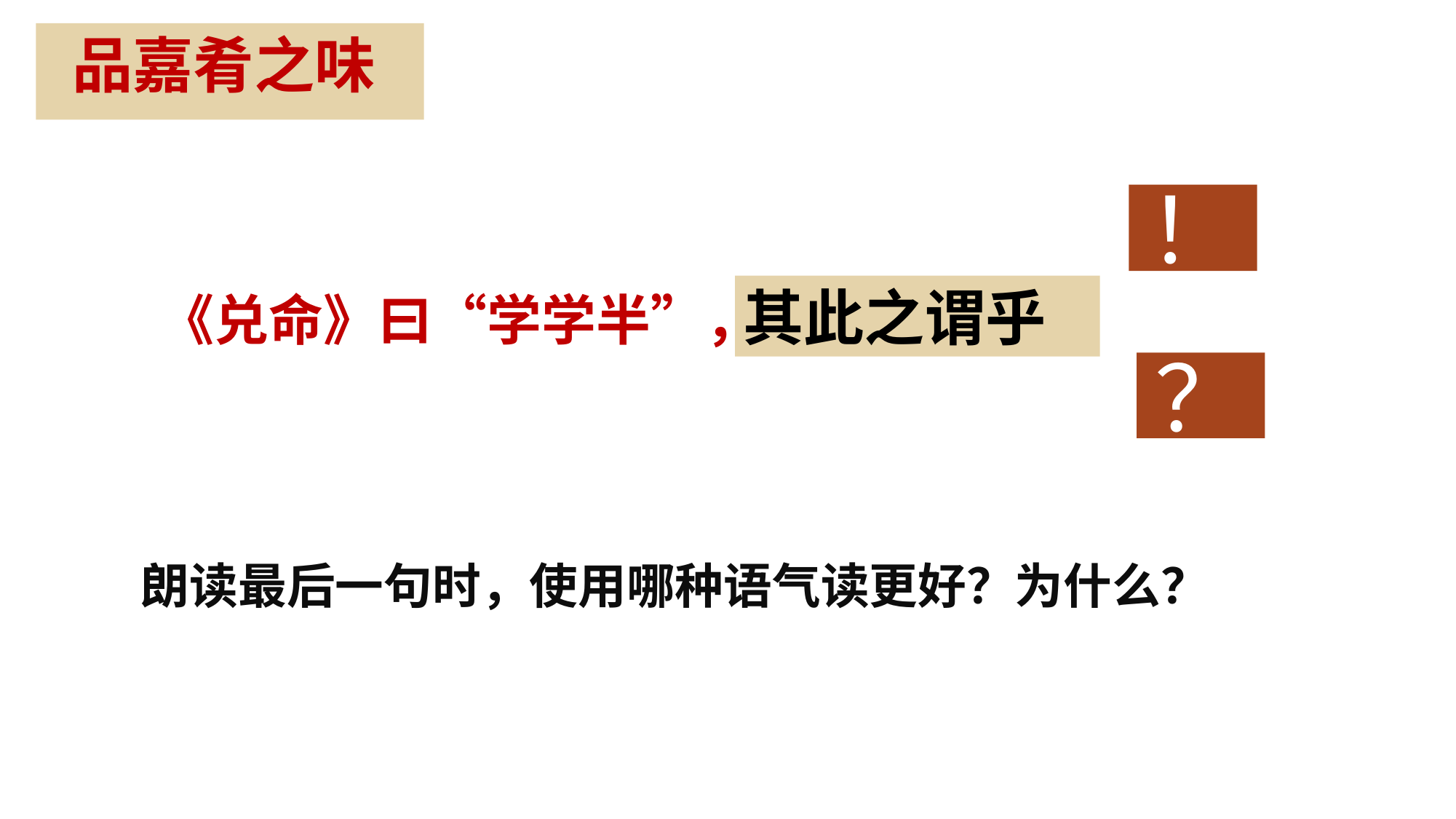

品嘉肴之味
！
其此之谓乎
《兑命》曰“学学半”，
？
朗读最后一句时，使用哪种语气读更好？为什么？